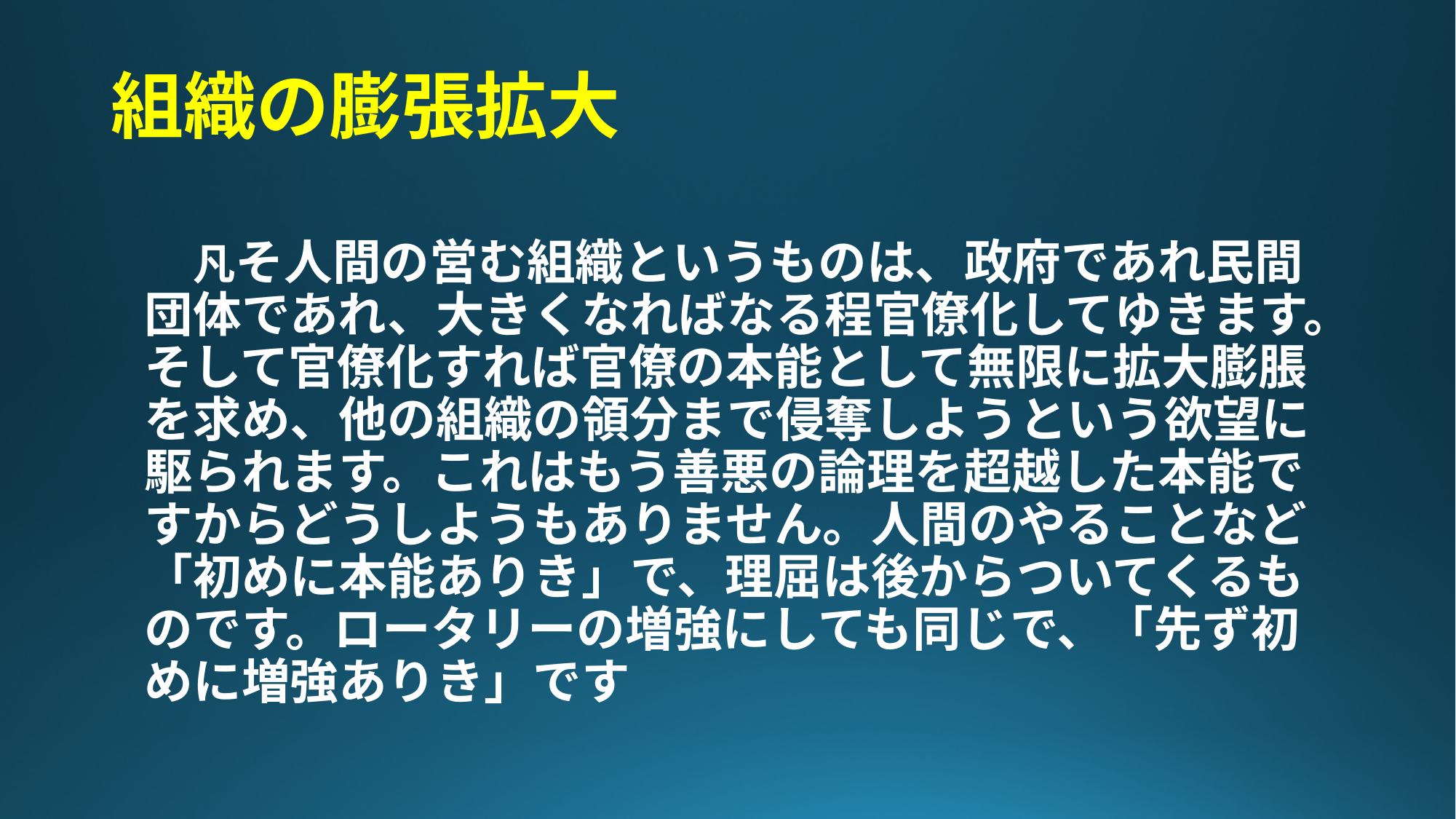

# 組織の膨張拡大
　凡そ人間の営む組織というものは、政府であれ民間団体であれ、大きくなればなる程官僚化してゆきます。そして官僚化すれば官僚の本能として無限に拡大膨脹を求め、他の組織の領分まで侵奪しようという欲望に駆られます。これはもう善悪の論理を超越した本能ですからどうしようもありません。人間のやることなど「初めに本能ありき」で、理屈は後からついてくるものです。ロータリーの増強にしても同じで、「先ず初めに増強ありき」です